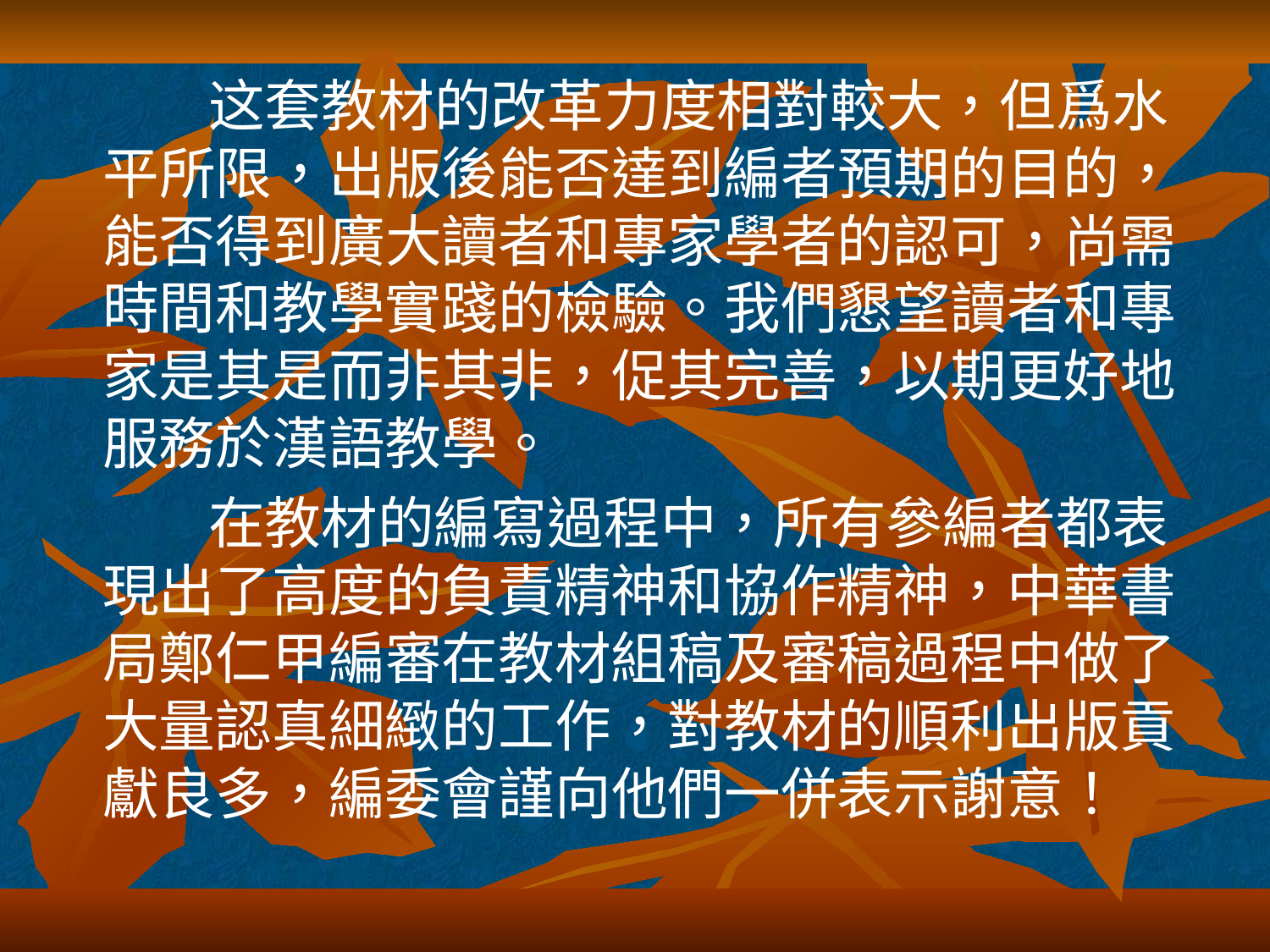

这套教材的改革力度相對較大，但爲水平所限，出版後能否達到編者預期的目的，能否得到廣大讀者和專家學者的認可，尚需時間和教學實踐的檢驗。我們懇望讀者和專家是其是而非其非，促其完善，以期更好地服務於漢語教學。
           在教材的編寫過程中，所有參編者都表現出了高度的負責精神和協作精神，中華書局鄭仁甲編審在教材組稿及審稿過程中做了大量認真細緻的工作，對教材的順利出版貢獻良多，編委會謹向他們一併表示謝意！